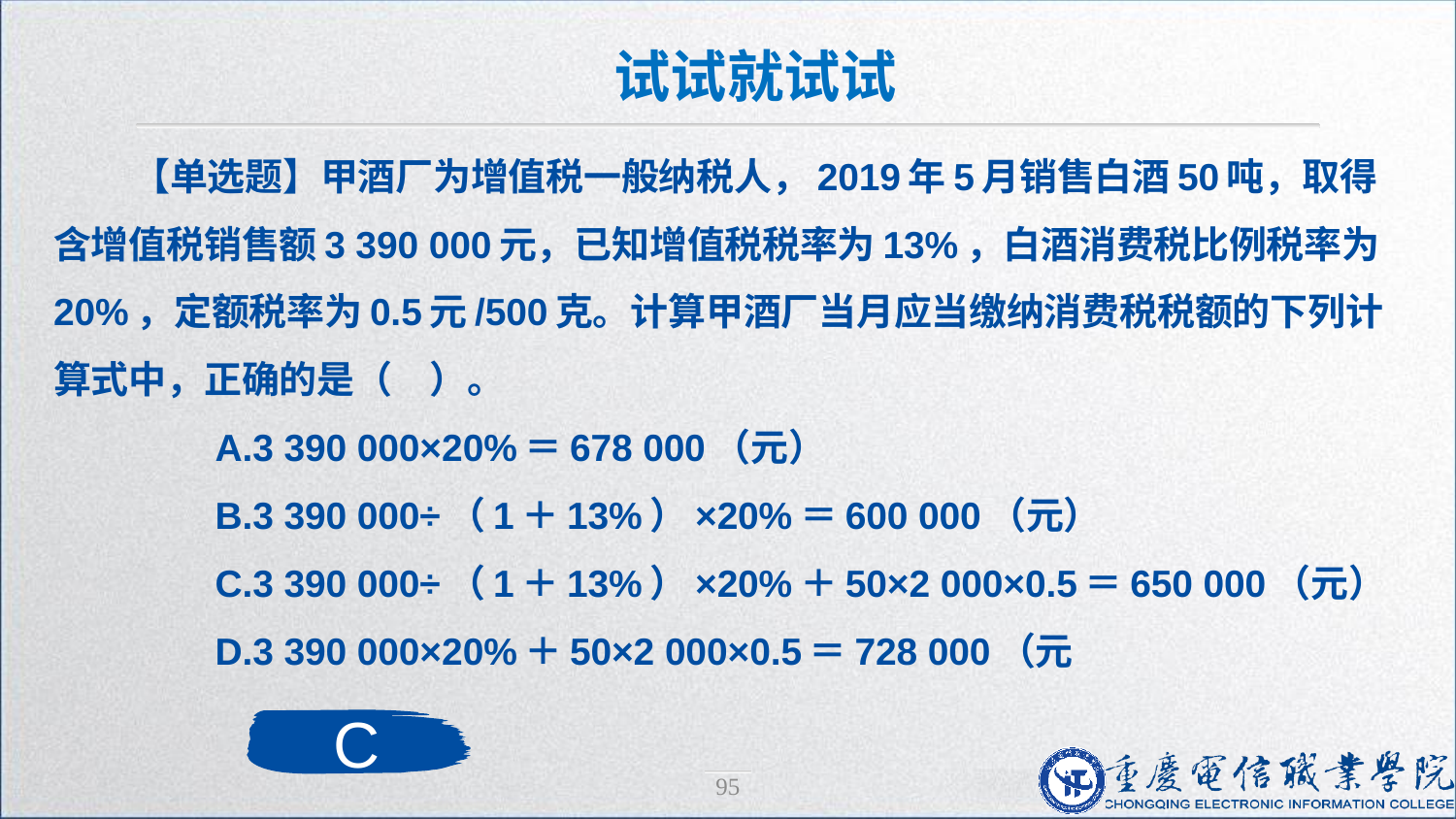

试试就试试
【单选题】甲酒厂为增值税一般纳税人，2019年5月销售白酒50吨，取得含增值税销售额3 390 000元，已知增值税税率为13%，白酒消费税比例税率为20%，定额税率为0.5元/500克。计算甲酒厂当月应当缴纳消费税税额的下列计算式中，正确的是（　）。
　　A.3 390 000×20%＝678 000（元）
　　B.3 390 000÷（1＋13%）×20%＝600 000（元）
　　C.3 390 000÷（1＋13%）×20%＋50×2 000×0.5＝650 000（元）
　　D.3 390 000×20%＋50×2 000×0.5＝728 000（元

C
95